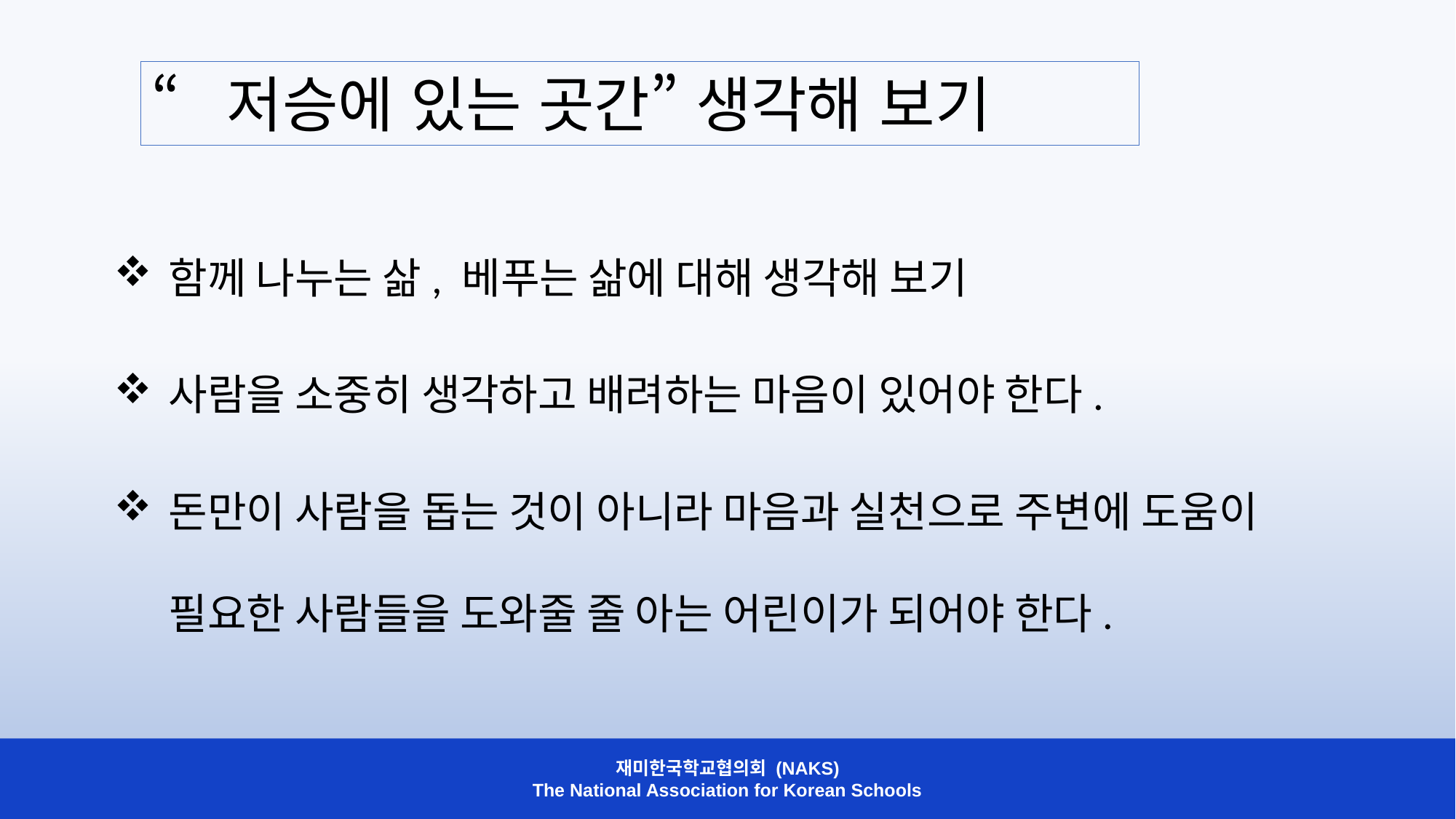

“저승에 있는 곳간” 생각해 보기
함께 나누는 삶, 베푸는 삶에 대해 생각해 보기
사람을 소중히 생각하고 배려하는 마음이 있어야 한다.
돈만이 사람을 돕는 것이 아니라 마음과 실천으로 주변에 도움이 필요한 사람들을 도와줄 줄 아는 어린이가 되어야 한다.
재미한국학교협의회 (NAKS)
The National Association for Korean Schools